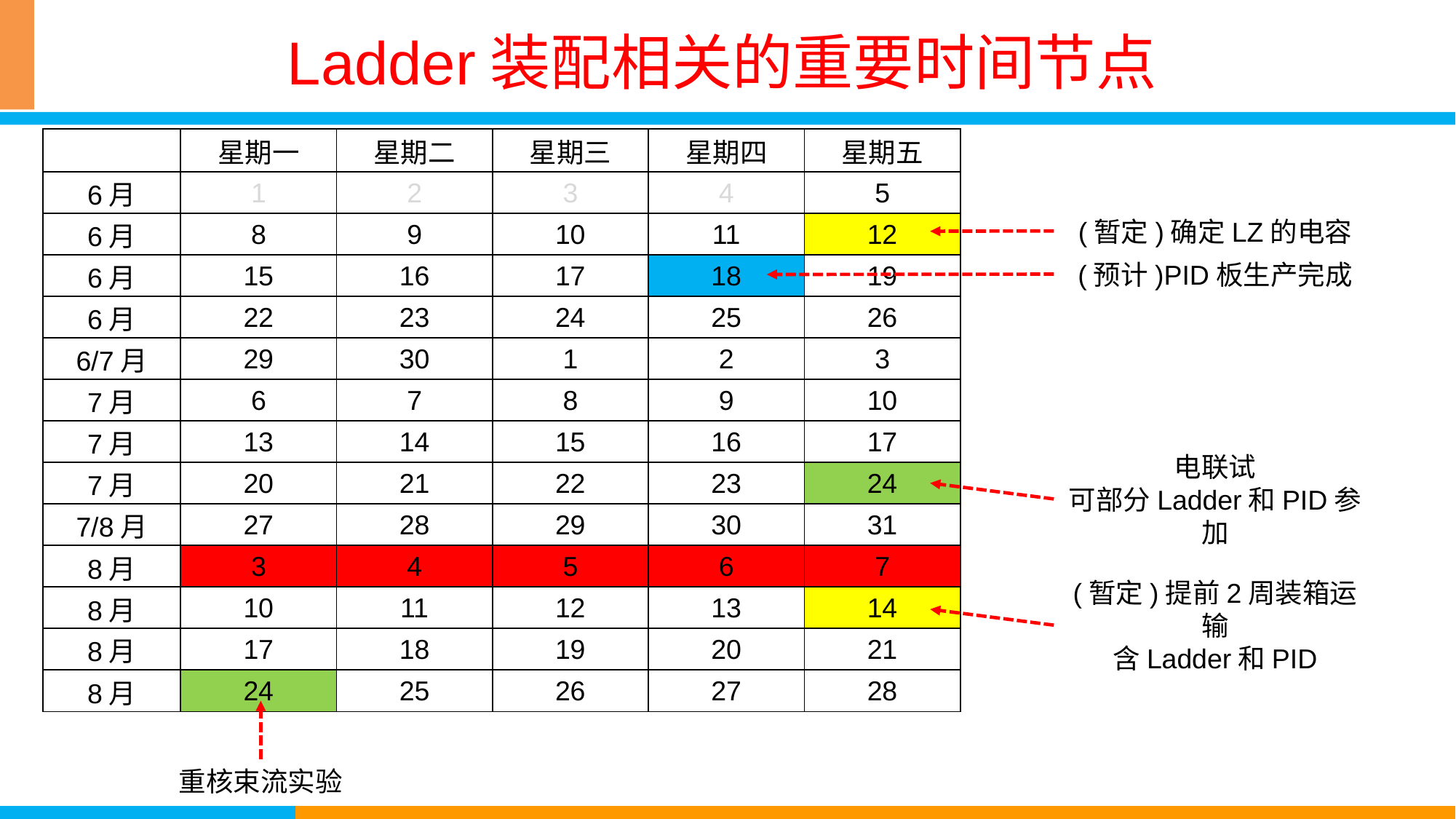

# Ladder装配相关的重要时间节点
|  | 星期一 | 星期二 | 星期三 | 星期四 | 星期五 |
| --- | --- | --- | --- | --- | --- |
| 6月 | 1 | 2 | 3 | 4 | 5 |
| 6月 | 8 | 9 | 10 | 11 | 12 |
| 6月 | 15 | 16 | 17 | 18 | 19 |
| 6月 | 22 | 23 | 24 | 25 | 26 |
| 6/7月 | 29 | 30 | 1 | 2 | 3 |
| 7月 | 6 | 7 | 8 | 9 | 10 |
| 7月 | 13 | 14 | 15 | 16 | 17 |
| 7月 | 20 | 21 | 22 | 23 | 24 |
| 7/8月 | 27 | 28 | 29 | 30 | 31 |
| 8月 | 3 | 4 | 5 | 6 | 7 |
| 8月 | 10 | 11 | 12 | 13 | 14 |
| 8月 | 17 | 18 | 19 | 20 | 21 |
| 8月 | 24 | 25 | 26 | 27 | 28 |
(暂定)确定LZ的电容
(预计)PID板生产完成
电联试
可部分Ladder和PID参加
(暂定)提前2周装箱运输
含Ladder和PID
重核束流实验